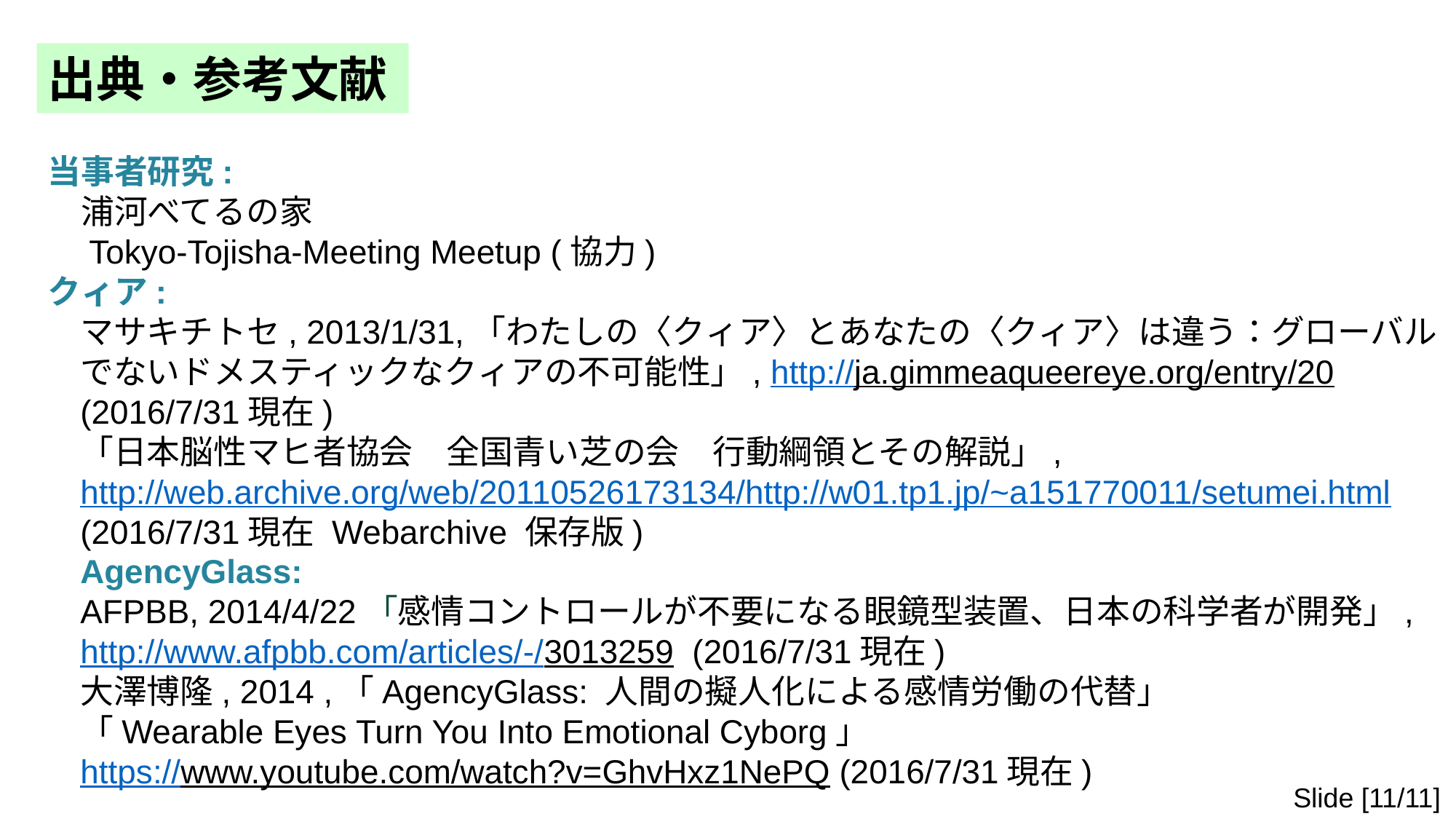

出典・参考文献
当事者研究:
　浦河べてるの家
　Tokyo-Tojisha-Meeting Meetup (協力)
クィア:
マサキチトセ, 2013/1/31,「わたしの〈クィア〉とあなたの〈クィア〉は違う：グローバルでないドメスティックなクィアの不可能性」, http://ja.gimmeaqueereye.org/entry/20 (2016/7/31現在)
「日本脳性マヒ者協会　全国青い芝の会　行動綱領とその解説」,
http://web.archive.org/web/20110526173134/http://w01.tp1.jp/~a151770011/setumei.html (2016/7/31現在 Webarchive 保存版)
AgencyGlass:
AFPBB, 2014/4/22「感情コントロールが不要になる眼鏡型装置、日本の科学者が開発」, http://www.afpbb.com/articles/-/3013259  (2016/7/31現在)
大澤博隆, 2014 ,「AgencyGlass: 人間の擬人化による感情労働の代替」
「Wearable Eyes Turn You Into Emotional Cyborg」
https://www.youtube.com/watch?v=GhvHxz1NePQ (2016/7/31現在)